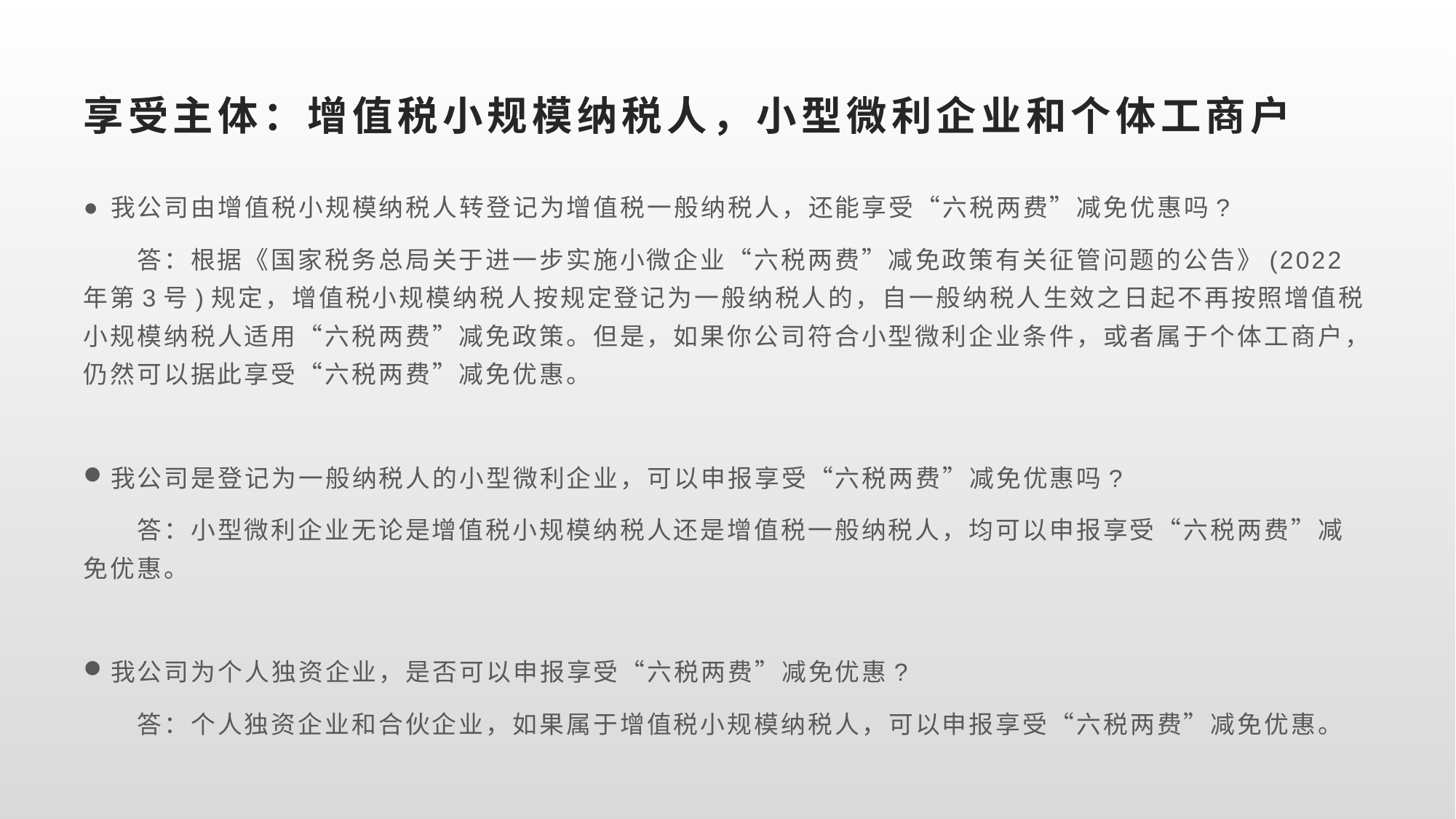

# 享受主体：增值税小规模纳税人，小型微利企业和个体工商户
我公司由增值税小规模纳税人转登记为增值税一般纳税人，还能享受“六税两费”减免优惠吗?
　　答：根据《国家税务总局关于进一步实施小微企业“六税两费”减免政策有关征管问题的公告》(2022年第3号)规定，增值税小规模纳税人按规定登记为一般纳税人的，自一般纳税人生效之日起不再按照增值税小规模纳税人适用“六税两费”减免政策。但是，如果你公司符合小型微利企业条件，或者属于个体工商户，仍然可以据此享受“六税两费”减免优惠。

我公司是登记为一般纳税人的小型微利企业，可以申报享受“六税两费”减免优惠吗?
　　答：小型微利企业无论是增值税小规模纳税人还是增值税一般纳税人，均可以申报享受“六税两费”减免优惠。

我公司为个人独资企业，是否可以申报享受“六税两费”减免优惠?
　　答：个人独资企业和合伙企业，如果属于增值税小规模纳税人，可以申报享受“六税两费”减免优惠。